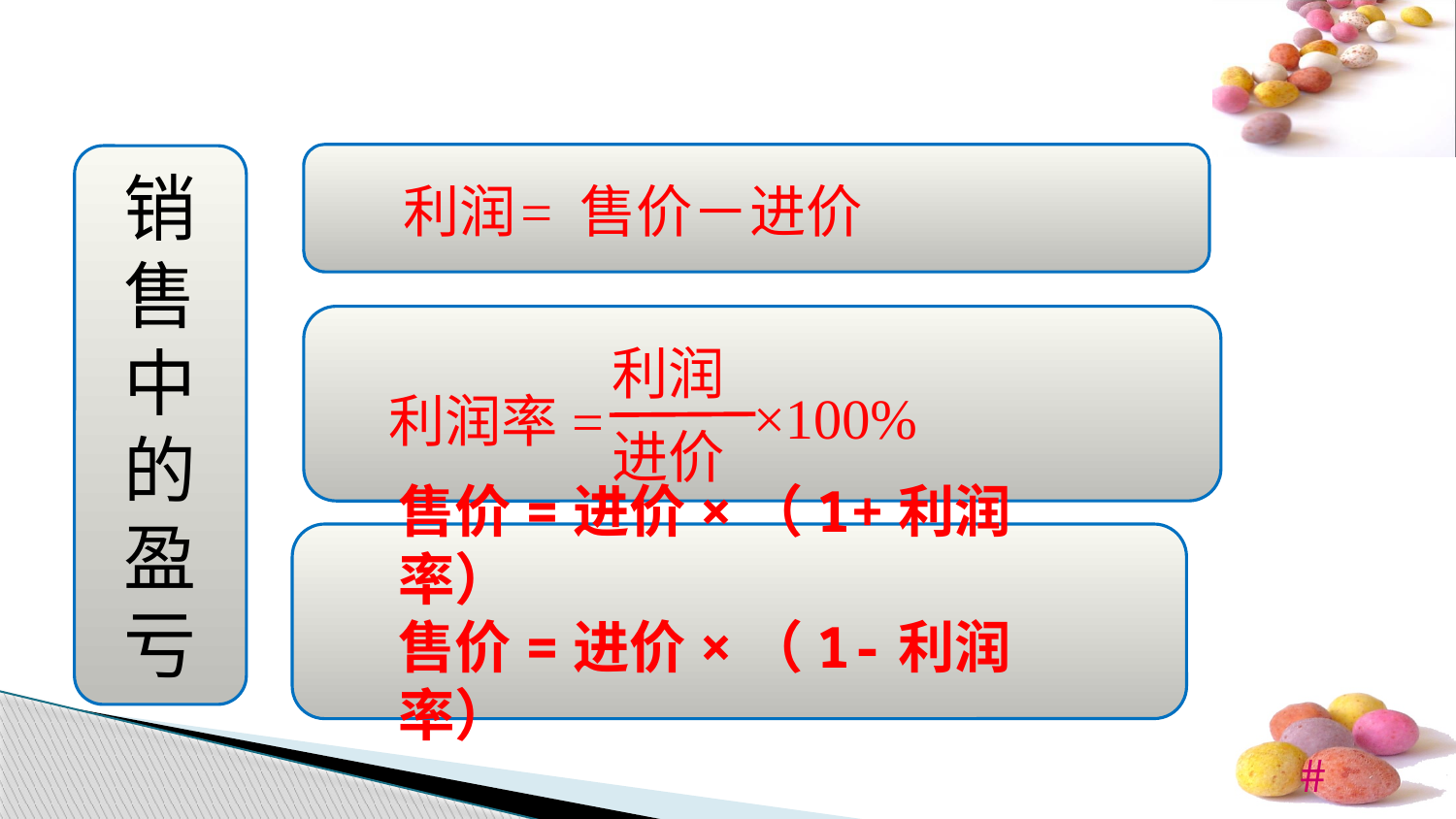

= 售价－进价
利润
销
售
中
的
盈
亏

利润
×100%
利润率=
进价

售价=进价×（1+利润率）
售价=进价×（1-利润率）